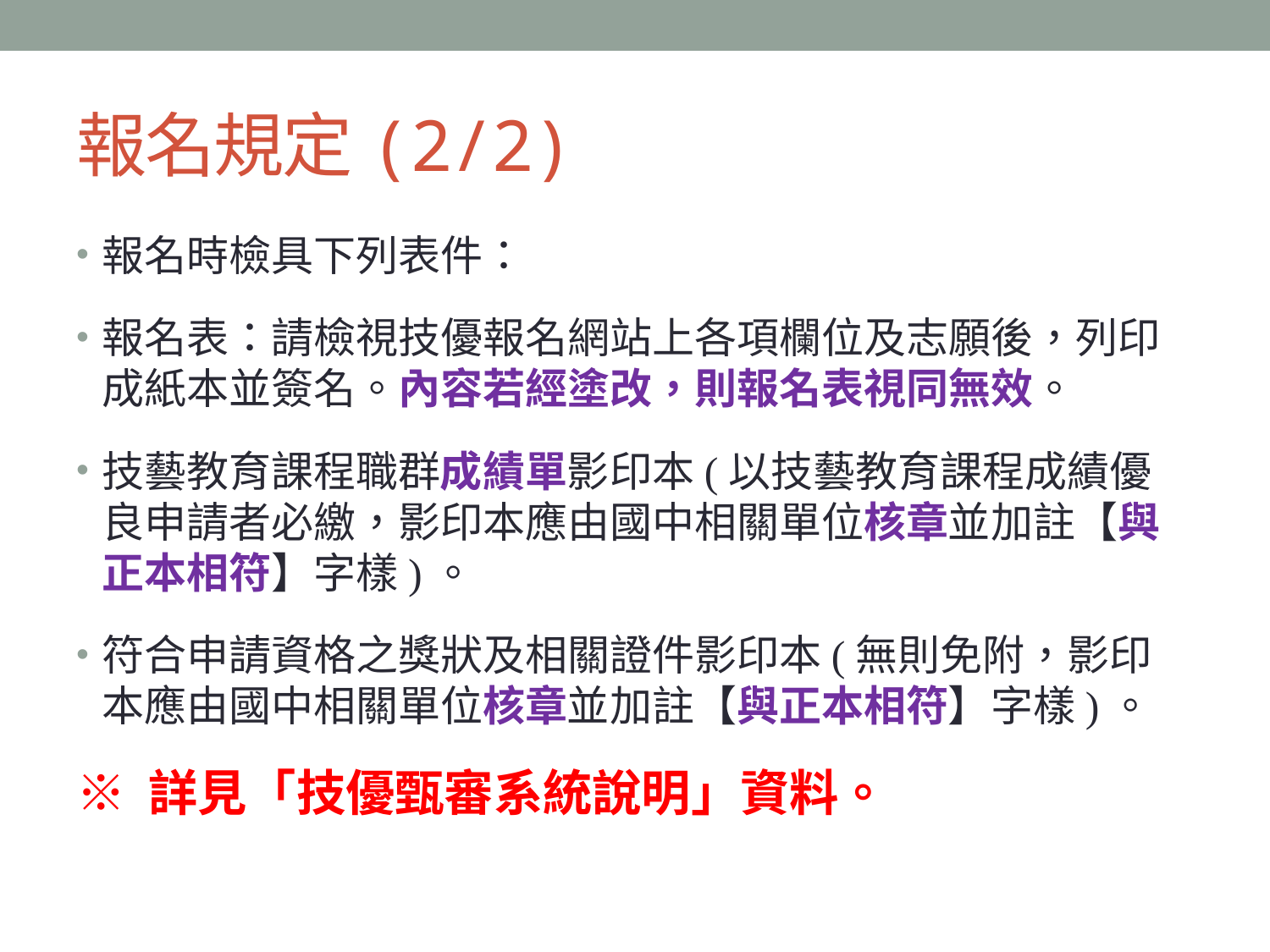

# 報名規定(2/2)
報名時檢具下列表件：
報名表：請檢視技優報名網站上各項欄位及志願後，列印成紙本並簽名。內容若經塗改，則報名表視同無效。
技藝教育課程職群成績單影印本(以技藝教育課程成績優良申請者必繳，影印本應由國中相關單位核章並加註【與正本相符】字樣)。
符合申請資格之獎狀及相關證件影印本(無則免附，影印本應由國中相關單位核章並加註【與正本相符】字樣)。
※ 詳見「技優甄審系統說明」資料。